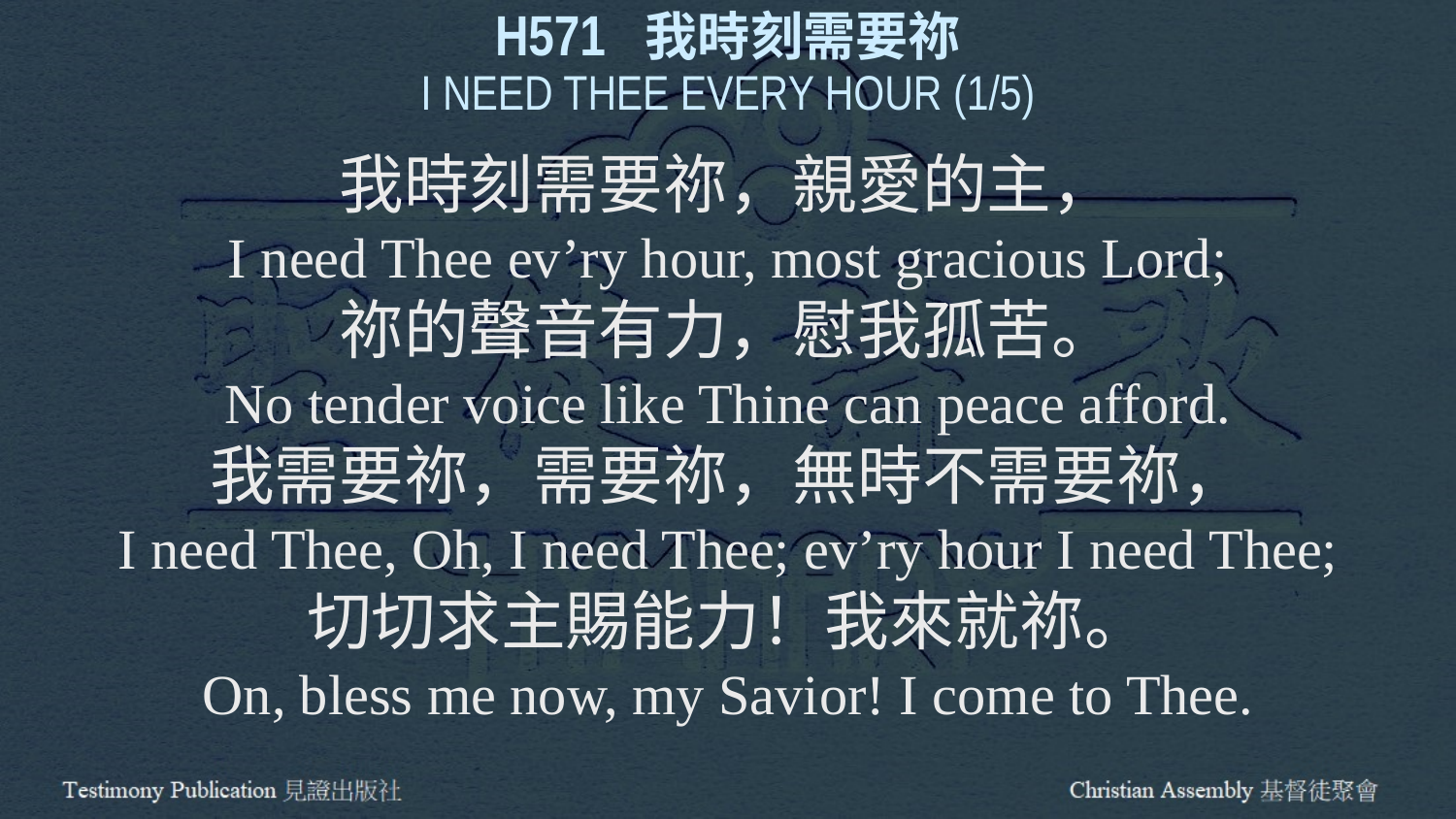

H571  我時刻需要祢
I NEED THEE EVERY HOUR (1/5)
我時刻需要祢，親愛的主，
I need Thee ev’ry hour, most gracious Lord;
祢的聲音有力，慰我孤苦。
No tender voice like Thine can peace afford.
我需要祢，需要祢，無時不需要祢，
I need Thee, Oh, I need Thee; ev’ry hour I need Thee;
切切求主賜能力！我來就祢。
On, bless me now, my Savior! I come to Thee.